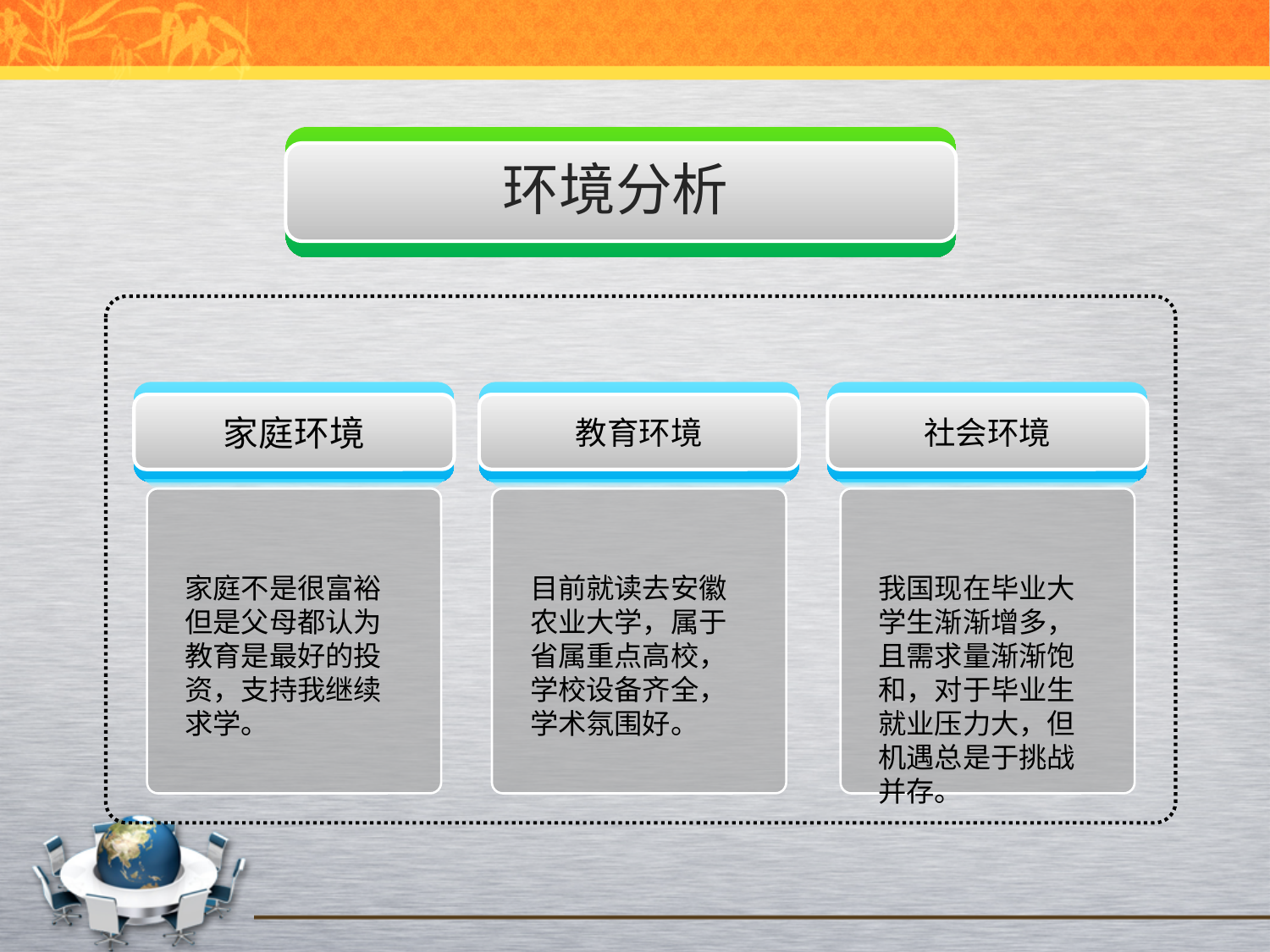

zzzzzzzzz

环境分析

家庭环境

教育环境
社会环境

家庭不是很富裕但是父母都认为教育是最好的投资，支持我继续求学。

目前就读去安徽农业大学，属于省属重点高校，学校设备齐全，学术氛围好。
我国现在毕业大学生渐渐增多，且需求量渐渐饱和，对于毕业生就业压力大，但机遇总是于挑战并存。